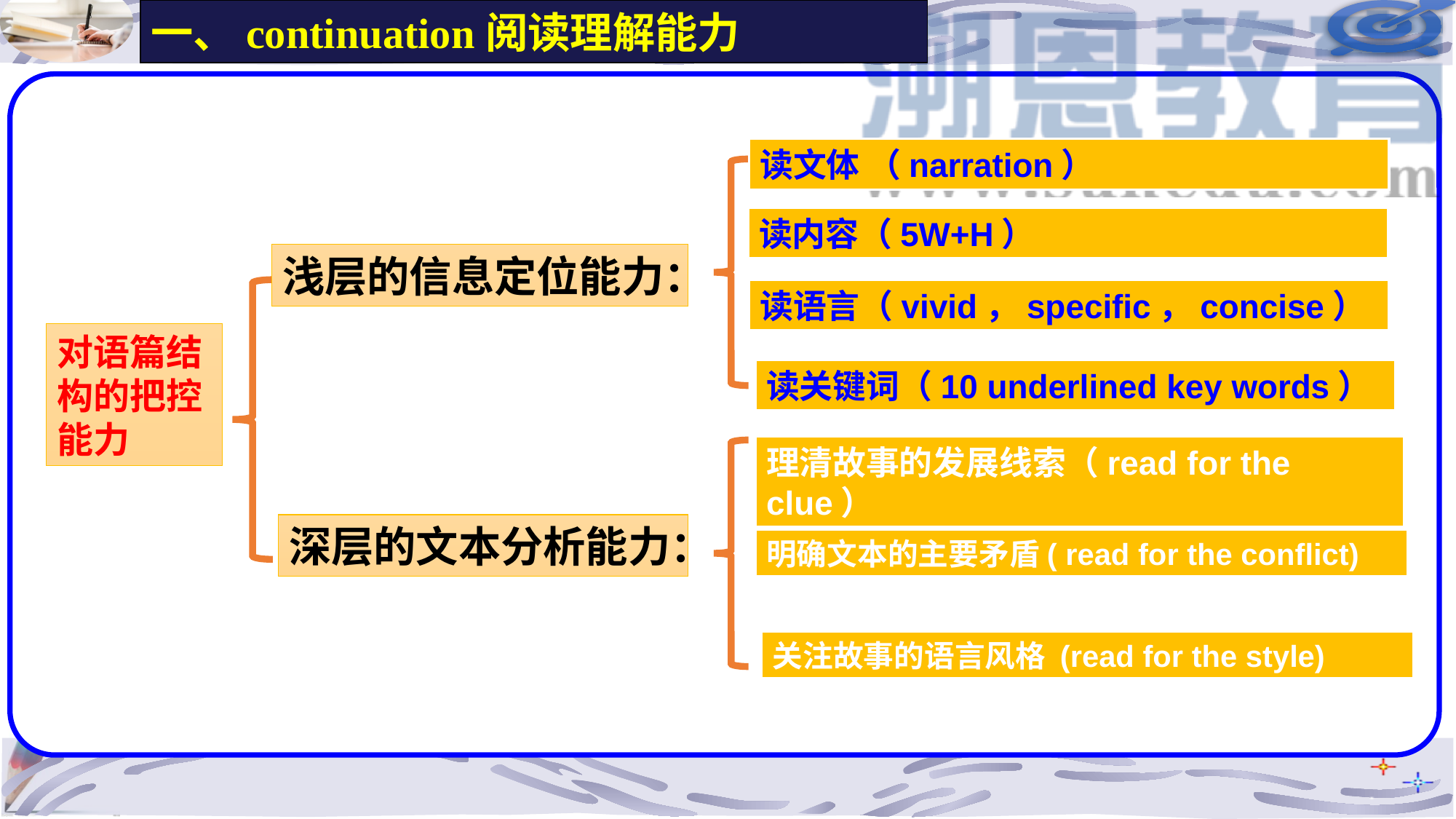

一、continuation阅读理解能力
读文体 （narration）

读内容（5W+H）
浅层的信息定位能力：
读语言（vivid，specific，concise）

对语篇结构的把控能力
读关键词（10 underlined key words）
理清故事的发展线索（read for the clue）

深层的文本分析能力：
明确文本的主要矛盾( read for the conflict)
关注故事的语言风格 (read for the style)